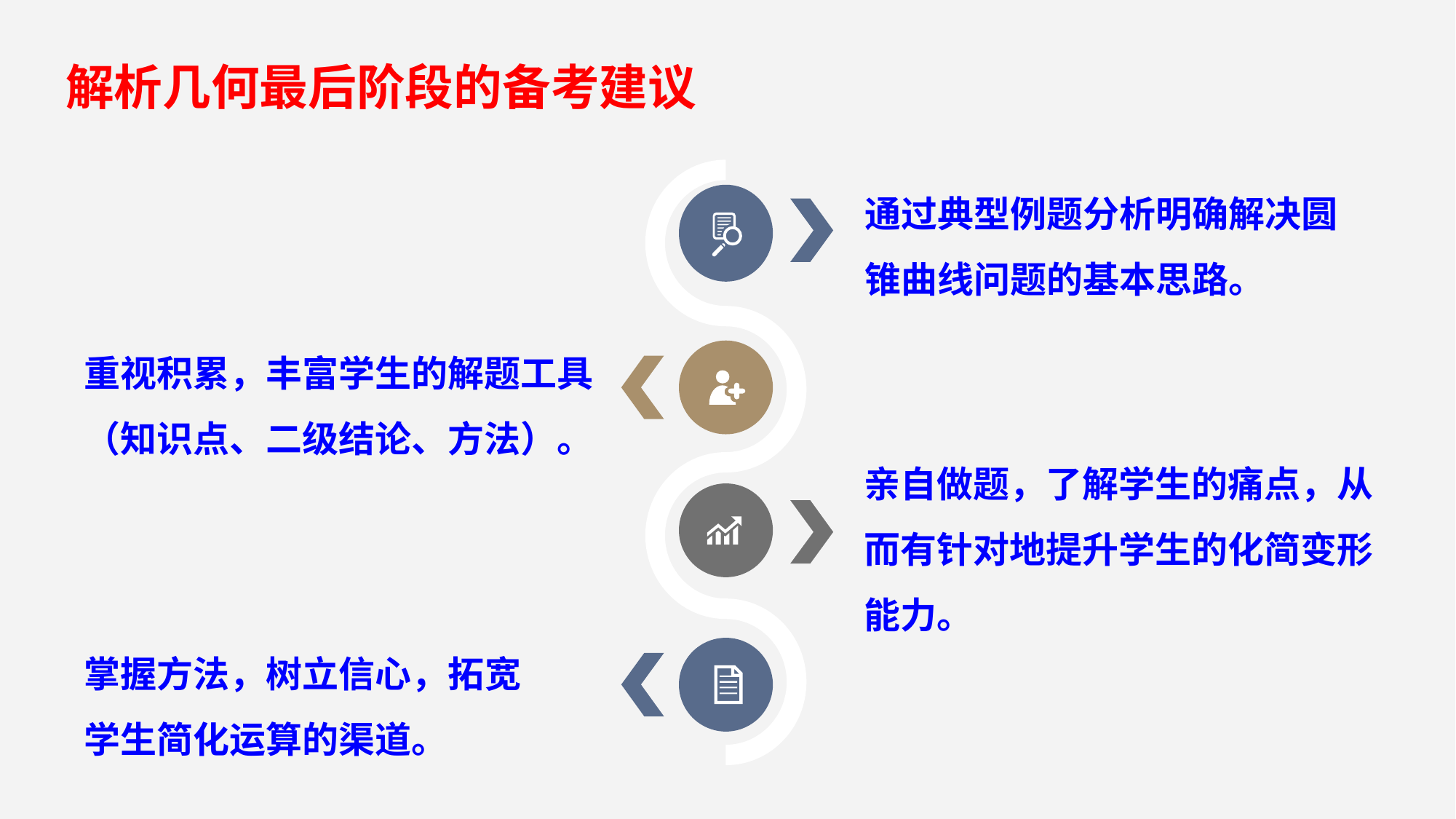

解析几何最后阶段的备考建议

通过典型例题分析明确解决圆锥曲线问题的基本思路。

重视积累，丰富学生的解题工具（知识点、二级结论、方法）。

亲自做题，了解学生的痛点，从而有针对地提升学生的化简变形能力。

掌握方法，树立信心，拓宽学生简化运算的渠道。